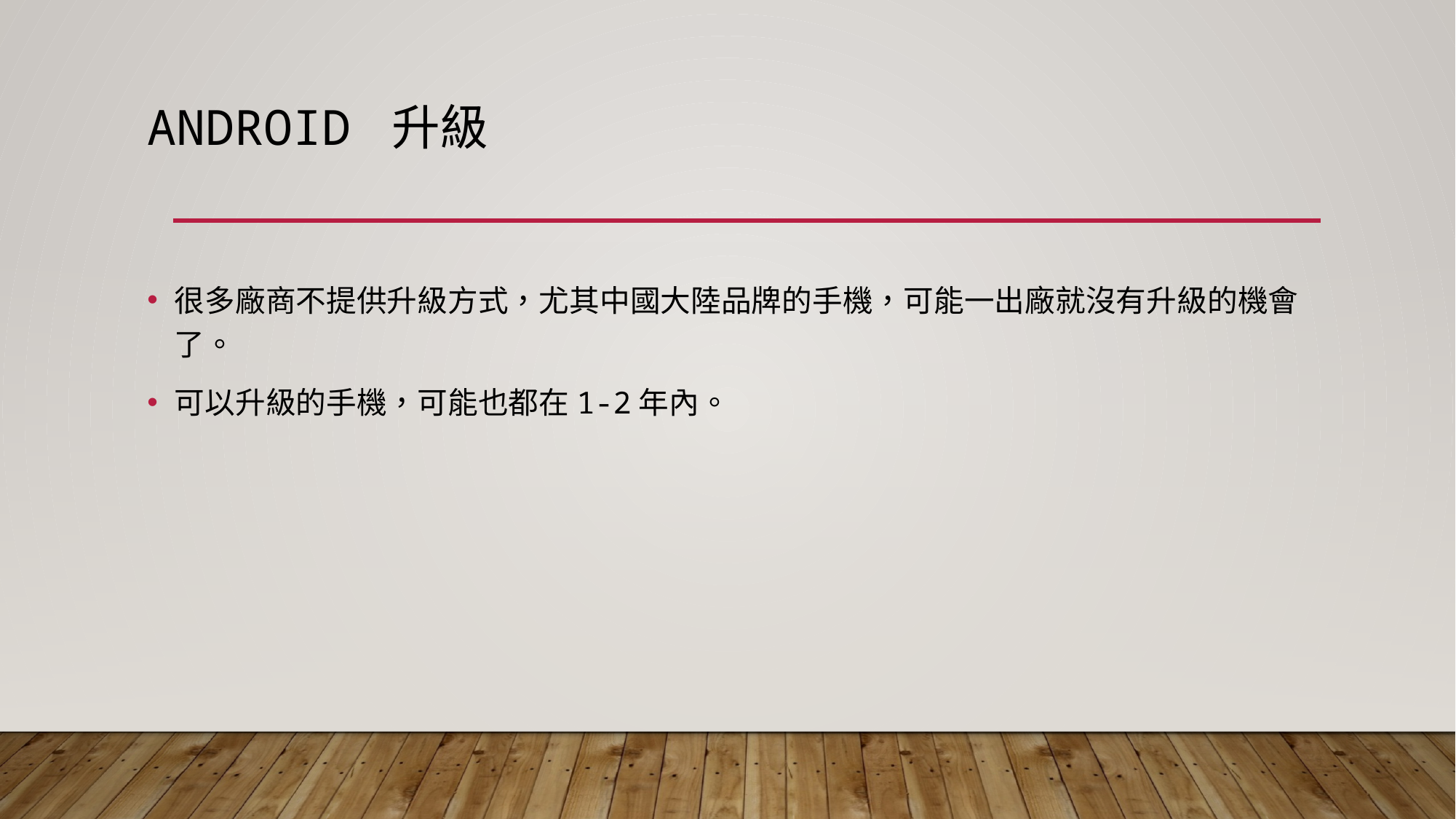

# AndROID 升級
很多廠商不提供升級方式，尤其中國大陸品牌的手機，可能一出廠就沒有升級的機會了。
可以升級的手機，可能也都在1-2年內。